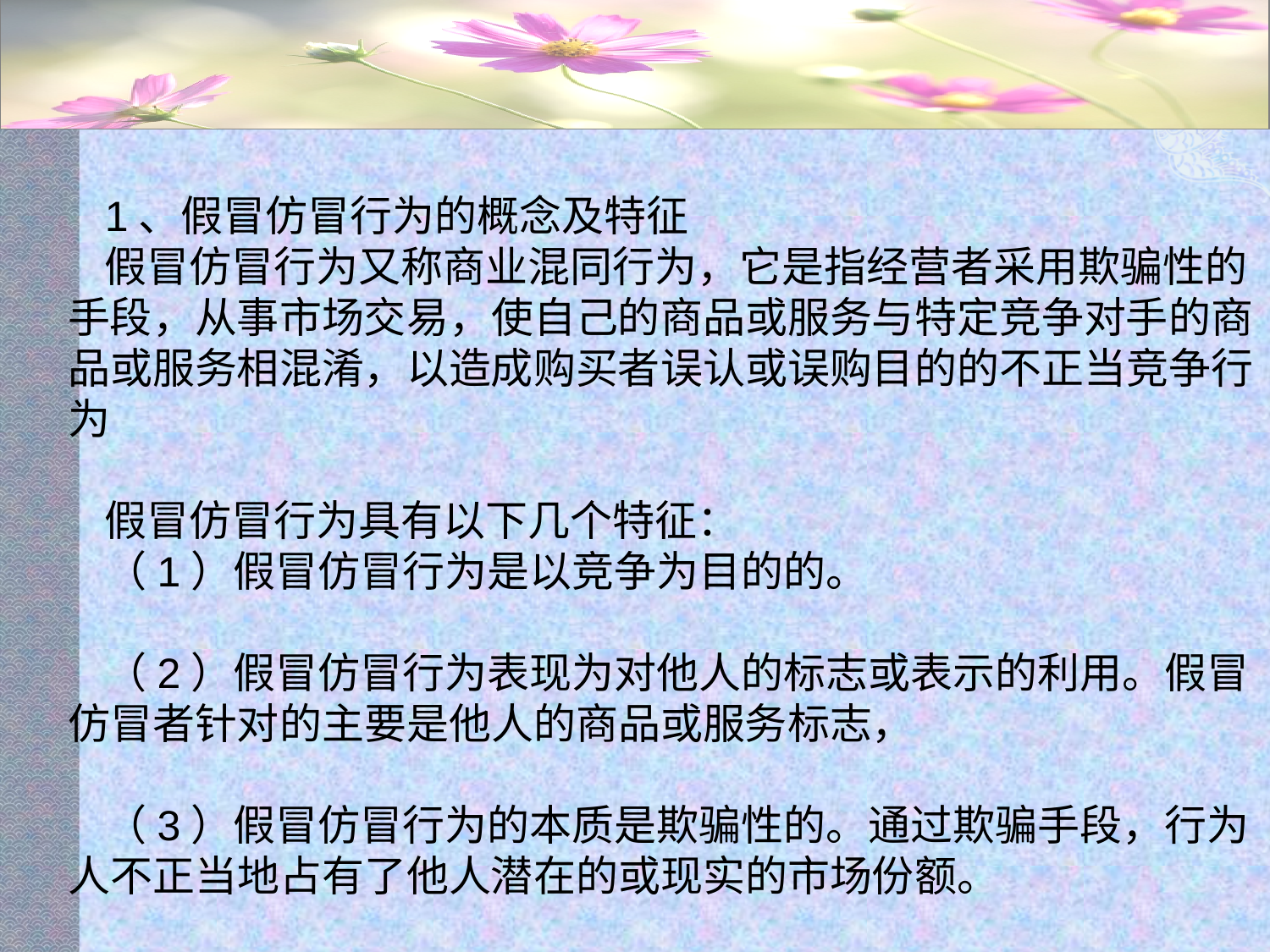

#
1、假冒仿冒行为的概念及特征
假冒仿冒行为又称商业混同行为，它是指经营者采用欺骗性的手段，从事市场交易，使自己的商品或服务与特定竞争对手的商品或服务相混淆，以造成购买者误认或误购目的的不正当竞争行为

假冒仿冒行为具有以下几个特征：
（1）假冒仿冒行为是以竞争为目的的。

（2）假冒仿冒行为表现为对他人的标志或表示的利用。假冒仿冒者针对的主要是他人的商品或服务标志，

（3）假冒仿冒行为的本质是欺骗性的。通过欺骗手段，行为人不正当地占有了他人潜在的或现实的市场份额。